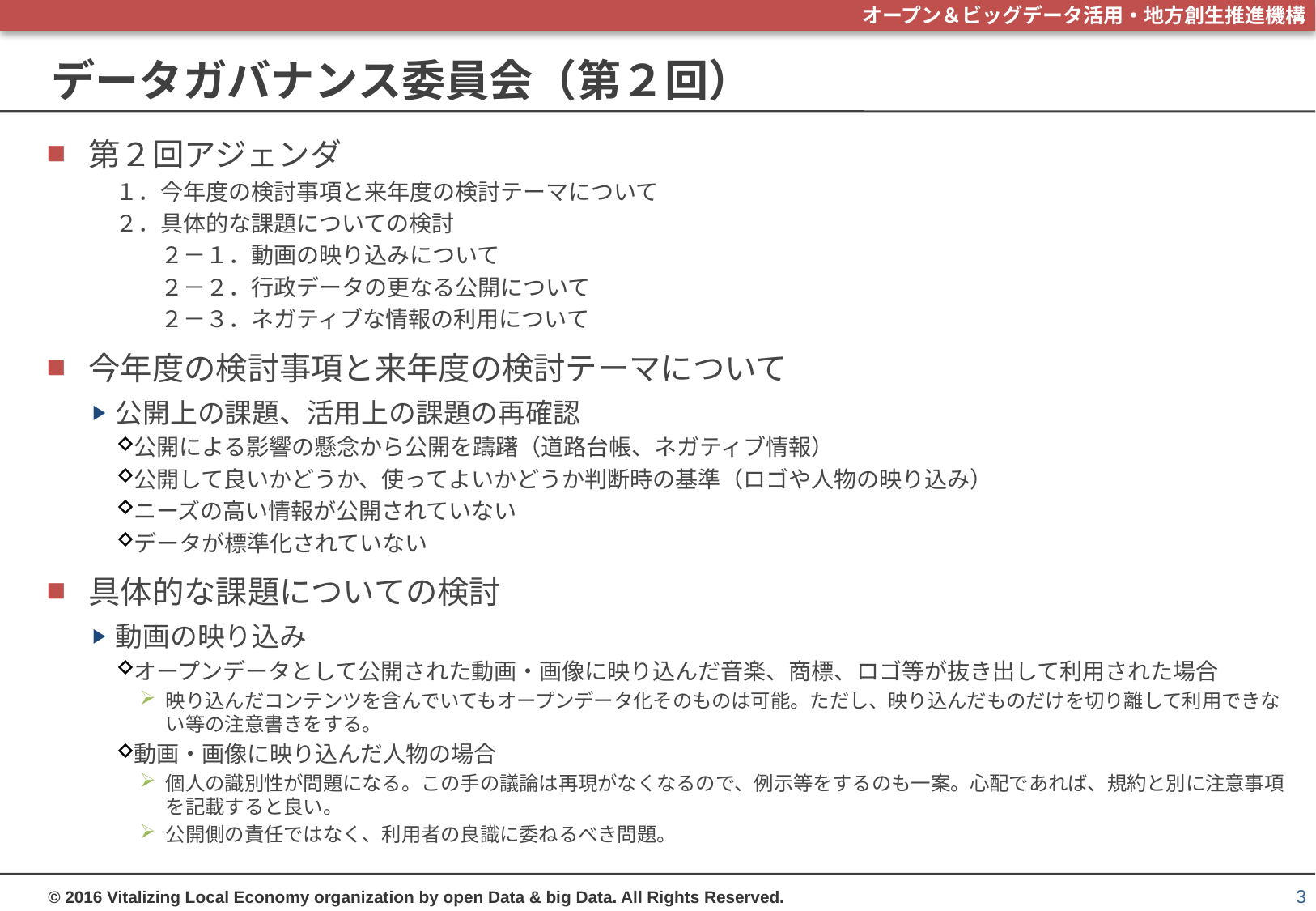

# データガバナンス委員会（第２回）
第２回アジェンダ
１．今年度の検討事項と来年度の検討テーマについて
２．具体的な課題についての検討
　　２－１．動画の映り込みについて
　　２－２．行政データの更なる公開について
　　２－３．ネガティブな情報の利用について
今年度の検討事項と来年度の検討テーマについて
公開上の課題、活用上の課題の再確認
公開による影響の懸念から公開を躊躇（道路台帳、ネガティブ情報）
公開して良いかどうか、使ってよいかどうか判断時の基準（ロゴや人物の映り込み）
ニーズの高い情報が公開されていない
データが標準化されていない
具体的な課題についての検討
動画の映り込み
オープンデータとして公開された動画・画像に映り込んだ音楽、商標、ロゴ等が抜き出して利用された場合
映り込んだコンテンツを含んでいてもオープンデータ化そのものは可能。ただし、映り込んだものだけを切り離して利用できない等の注意書きをする。
動画・画像に映り込んだ人物の場合
個人の識別性が問題になる。この手の議論は再現がなくなるので、例示等をするのも一案。心配であれば、規約と別に注意事項を記載すると良い。
公開側の責任ではなく、利用者の良識に委ねるべき問題。
3